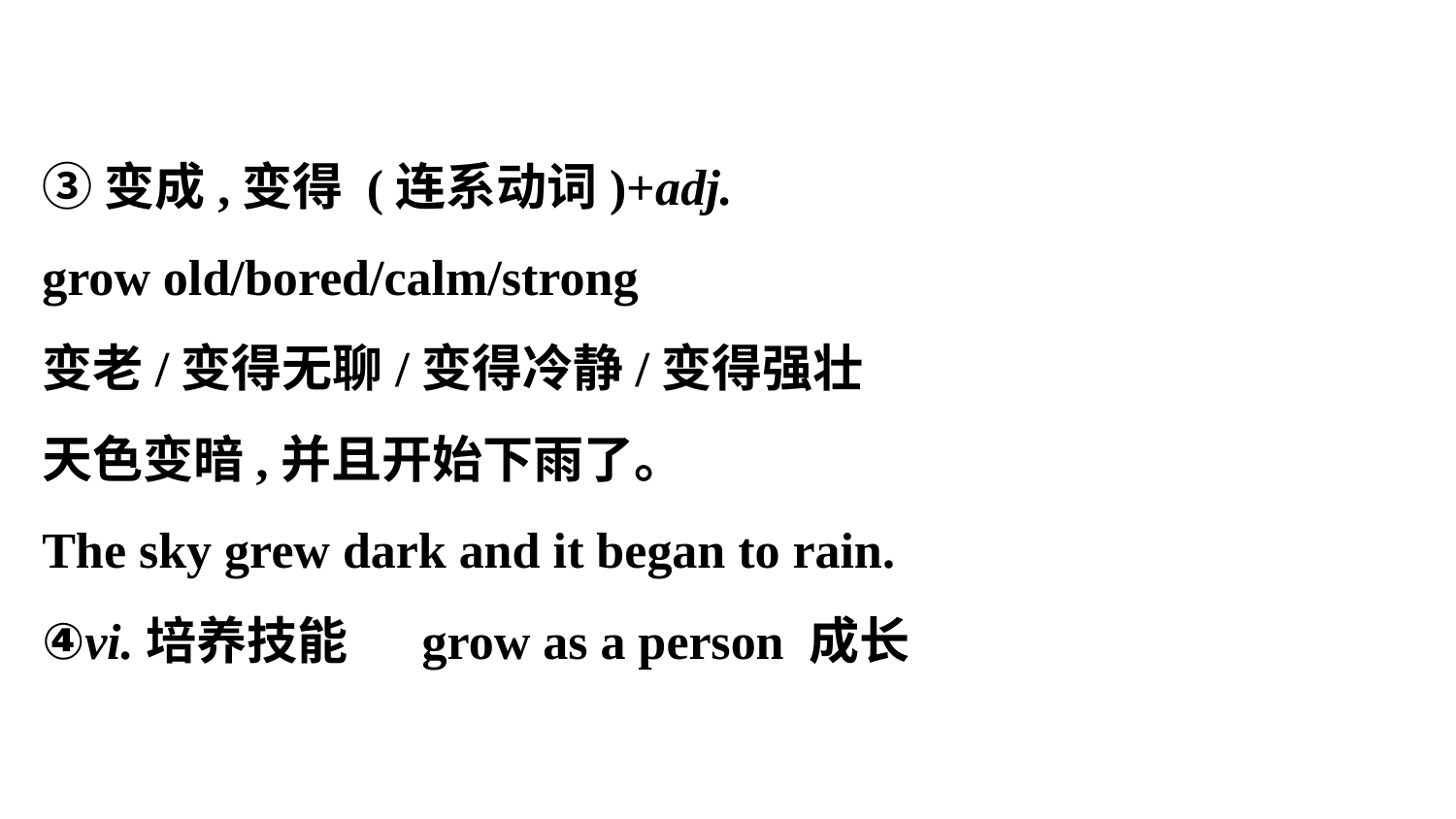

③变成,变得 (连系动词)+adj.
grow old/bored/calm/strong
变老/变得无聊/变得冷静/变得强壮
天色变暗,并且开始下雨了。
The sky grew dark and it began to rain.
④vi.培养技能 　grow as a person 成长